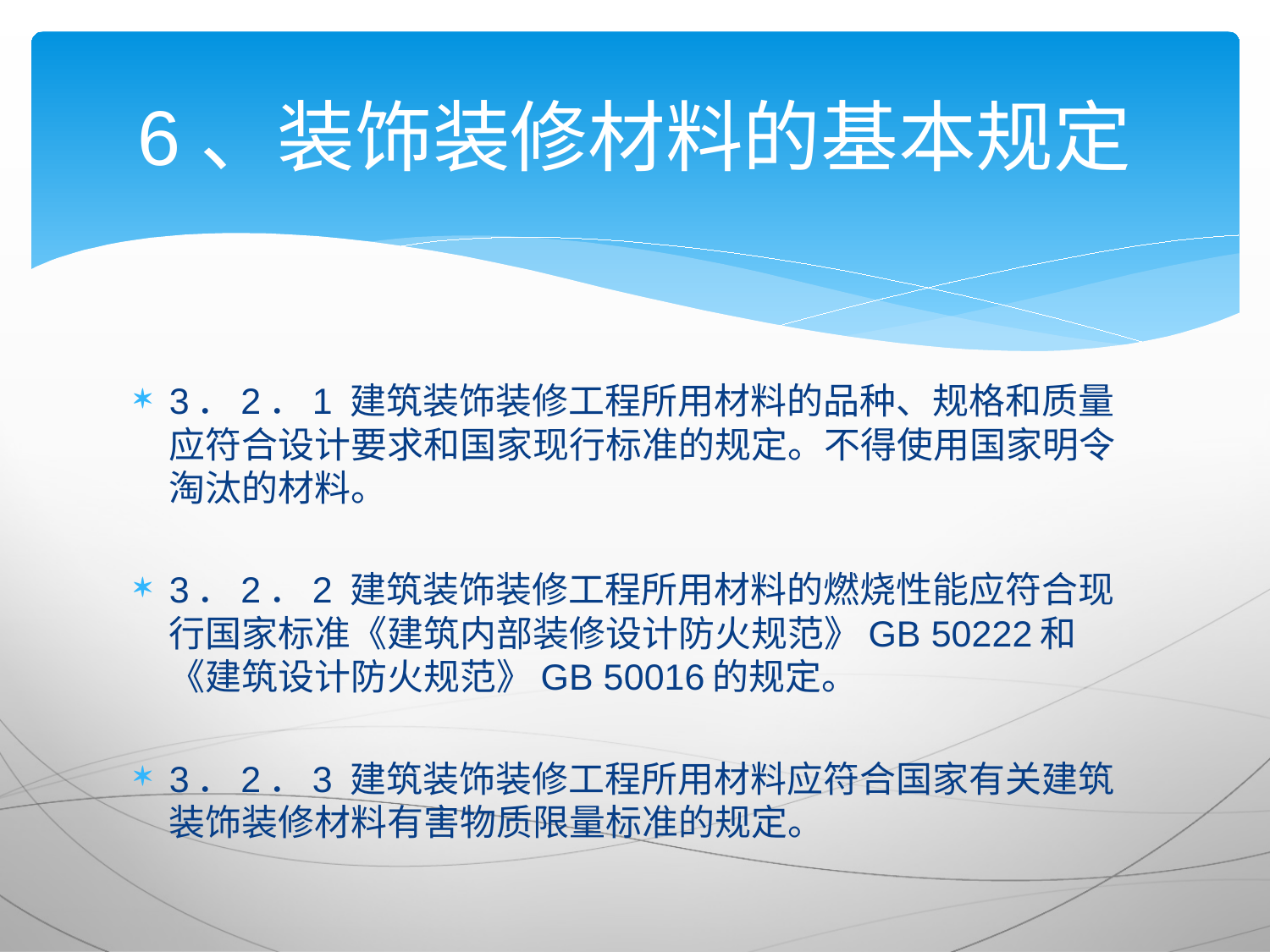

# 6、装饰装修材料的基本规定
3．2．1 建筑装饰装修工程所用材料的品种、规格和质量应符合设计要求和国家现行标准的规定。不得使用国家明令淘汰的材料。

3．2．2 建筑装饰装修工程所用材料的燃烧性能应符合现行国家标准《建筑内部装修设计防火规范》GB 50222和《建筑设计防火规范》GB 50016的规定。

3．2．3 建筑装饰装修工程所用材料应符合国家有关建筑装饰装修材料有害物质限量标准的规定。